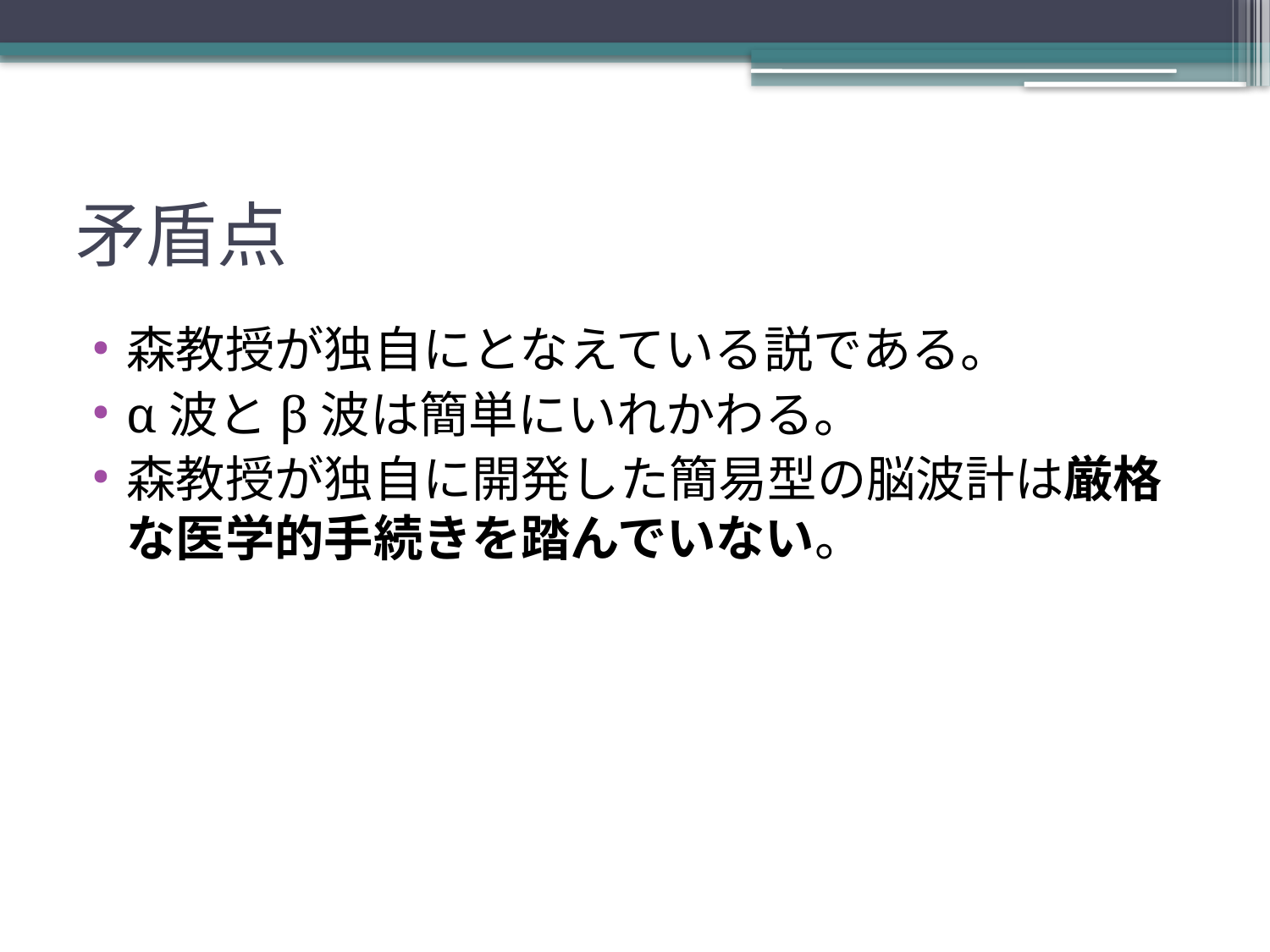

# 矛盾点
森教授が独自にとなえている説である。
α波とβ波は簡単にいれかわる。
森教授が独自に開発した簡易型の脳波計は厳格な医学的手続きを踏んでいない。